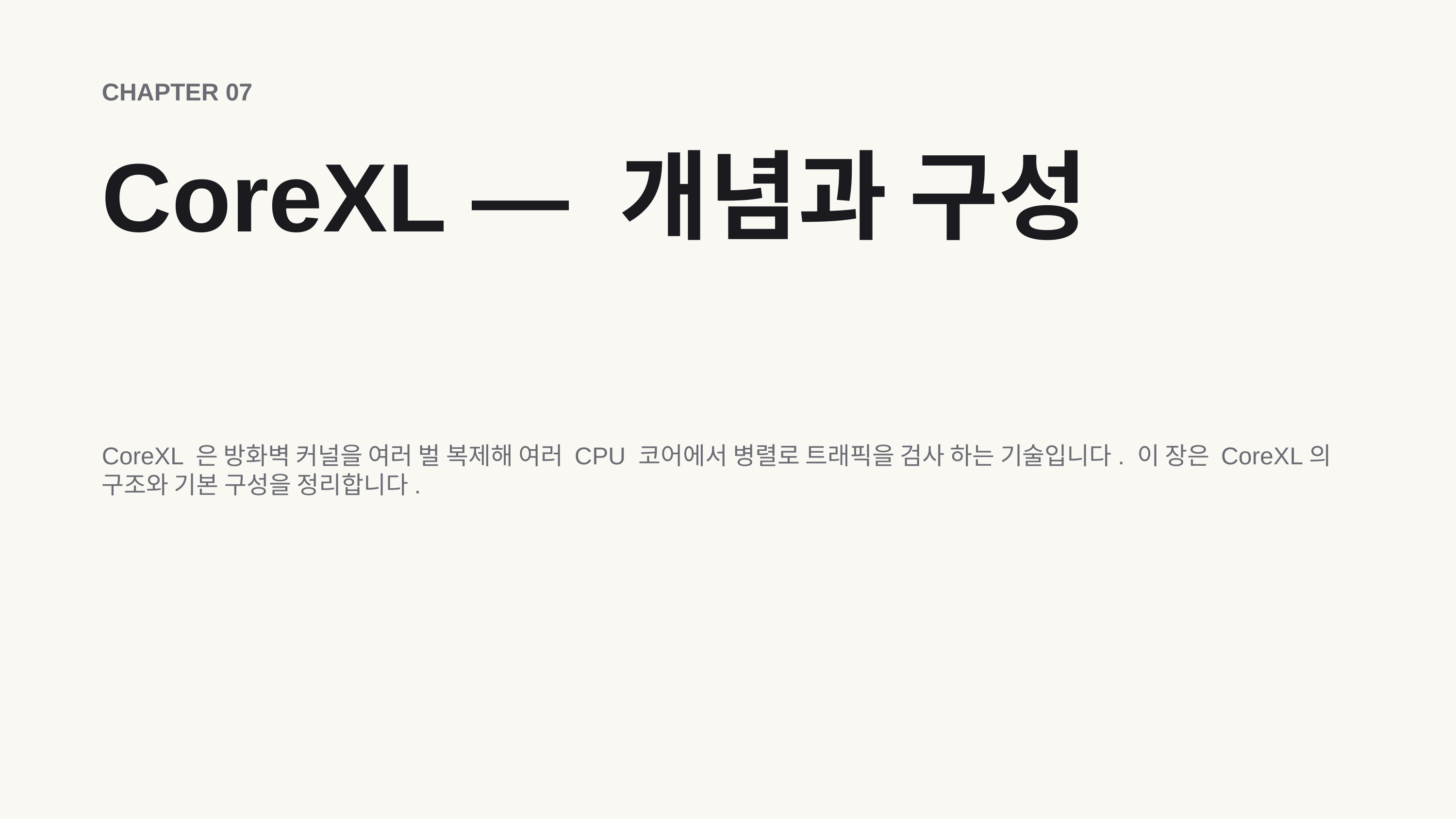

CHAPTER 07
CoreXL — 개념과 구성
CoreXL 은 방화벽 커널을 여러 벌 복제해 여러 CPU 코어에서 병렬로 트래픽을 검사 하는 기술입니다. 이 장은 CoreXL의 구조와 기본 구성을 정리합니다.